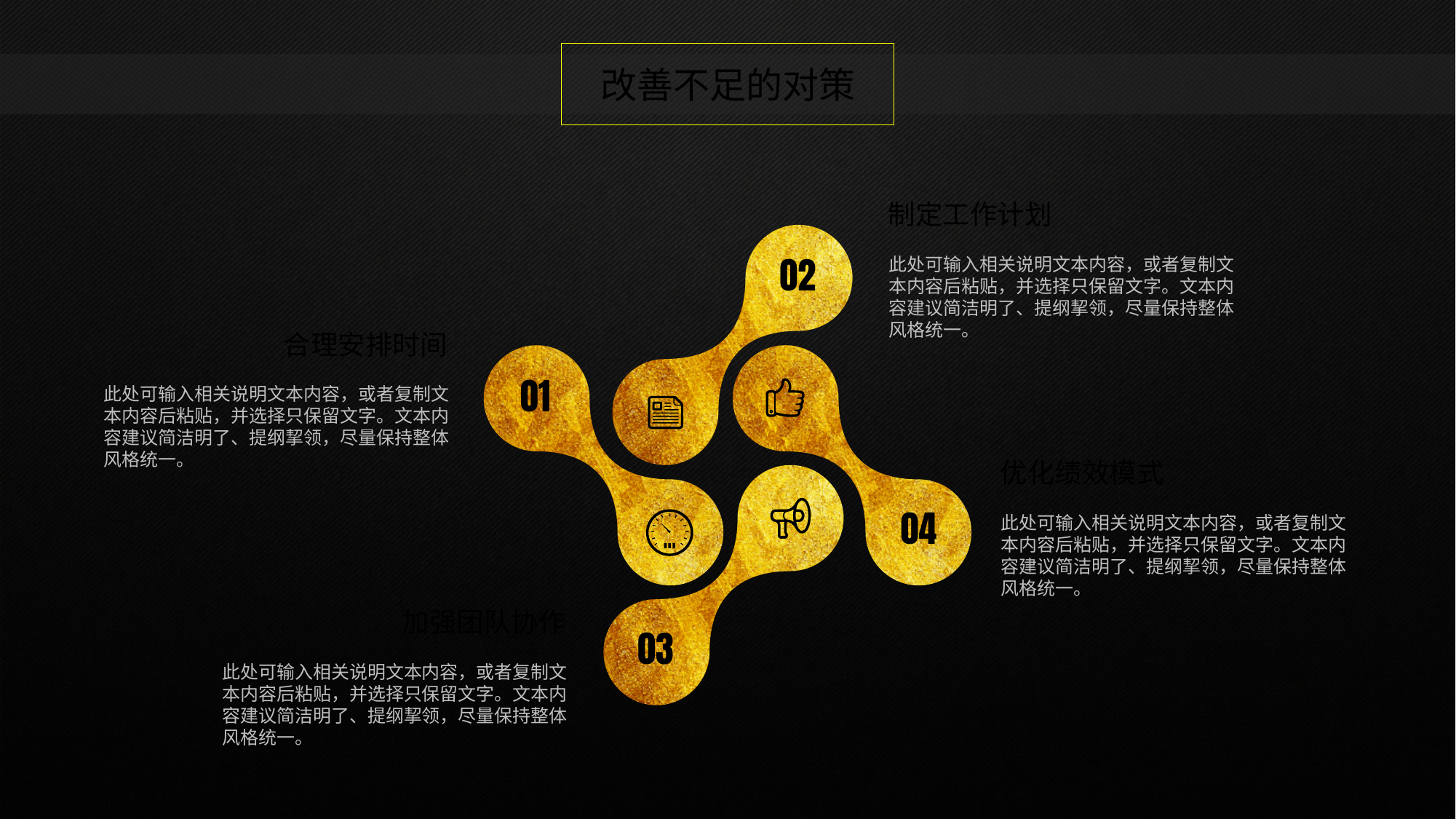

改善不足的对策

制定工作计划

02
此处可输入相关说明文本内容，或者复制文本内容后粘贴，并选择只保留文字。文本内容建议简洁明了、提纲挈领，尽量保持整体风格统一。
合理安排时间

01

此处可输入相关说明文本内容，或者复制文本内容后粘贴，并选择只保留文字。文本内容建议简洁明了、提纲挈领，尽量保持整体风格统一。

优化绩效模式

04

此处可输入相关说明文本内容，或者复制文本内容后粘贴，并选择只保留文字。文本内容建议简洁明了、提纲挈领，尽量保持整体风格统一。
加强团队协作
03
此处可输入相关说明文本内容，或者复制文本内容后粘贴，并选择只保留文字。文本内容建议简洁明了、提纲挈领，尽量保持整体风格统一。